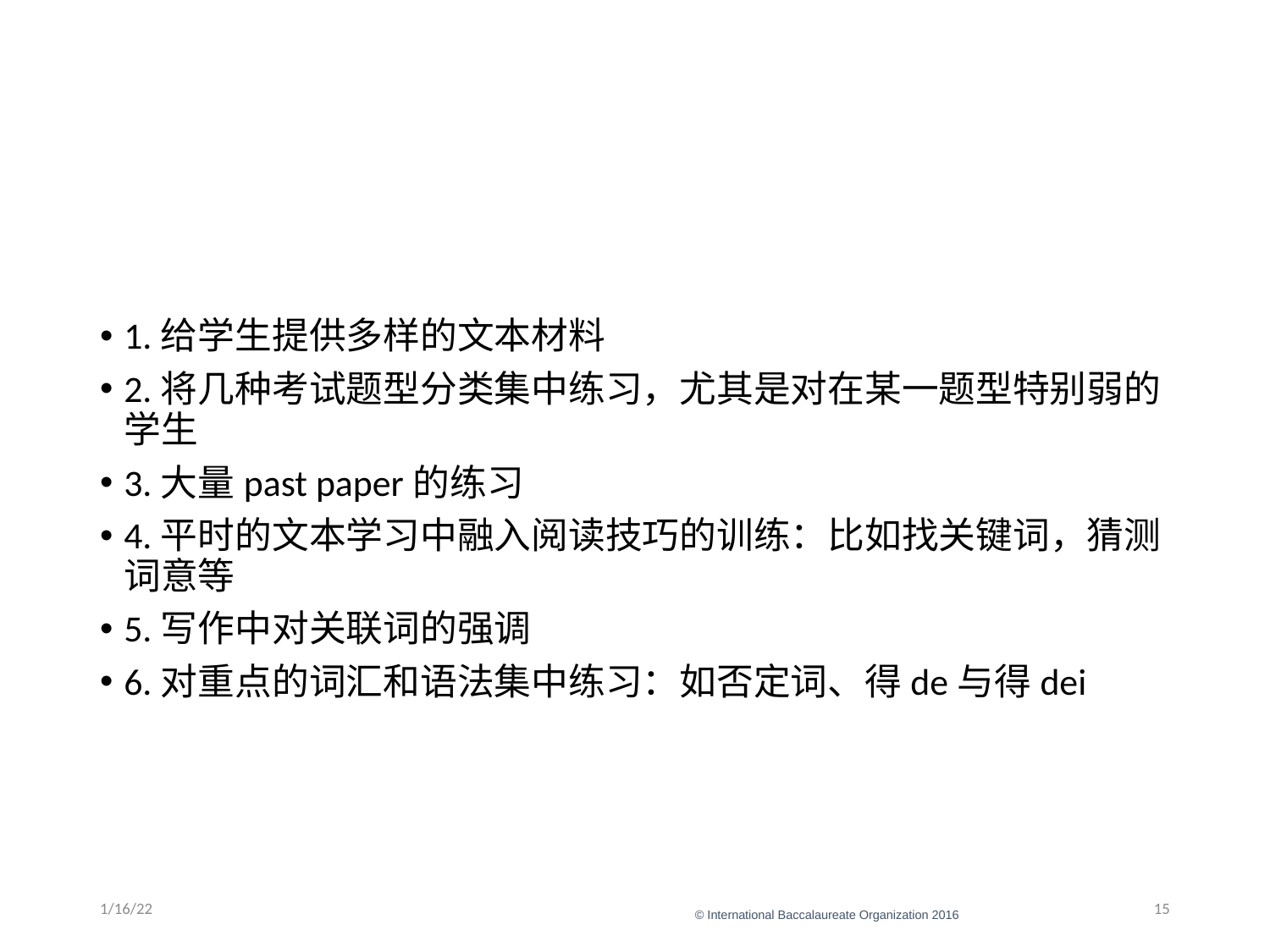

#

1.给学生提供多样的文本材料
2.将几种考试题型分类集中练习，尤其是对在某一题型特别弱的学生
3.大量past paper的练习
4.平时的文本学习中融入阅读技巧的训练：比如找关键词，猜测词意等
5.写作中对关联词的强调
6.对重点的词汇和语法集中练习：如否定词、得de与得dei

1/16/22
15